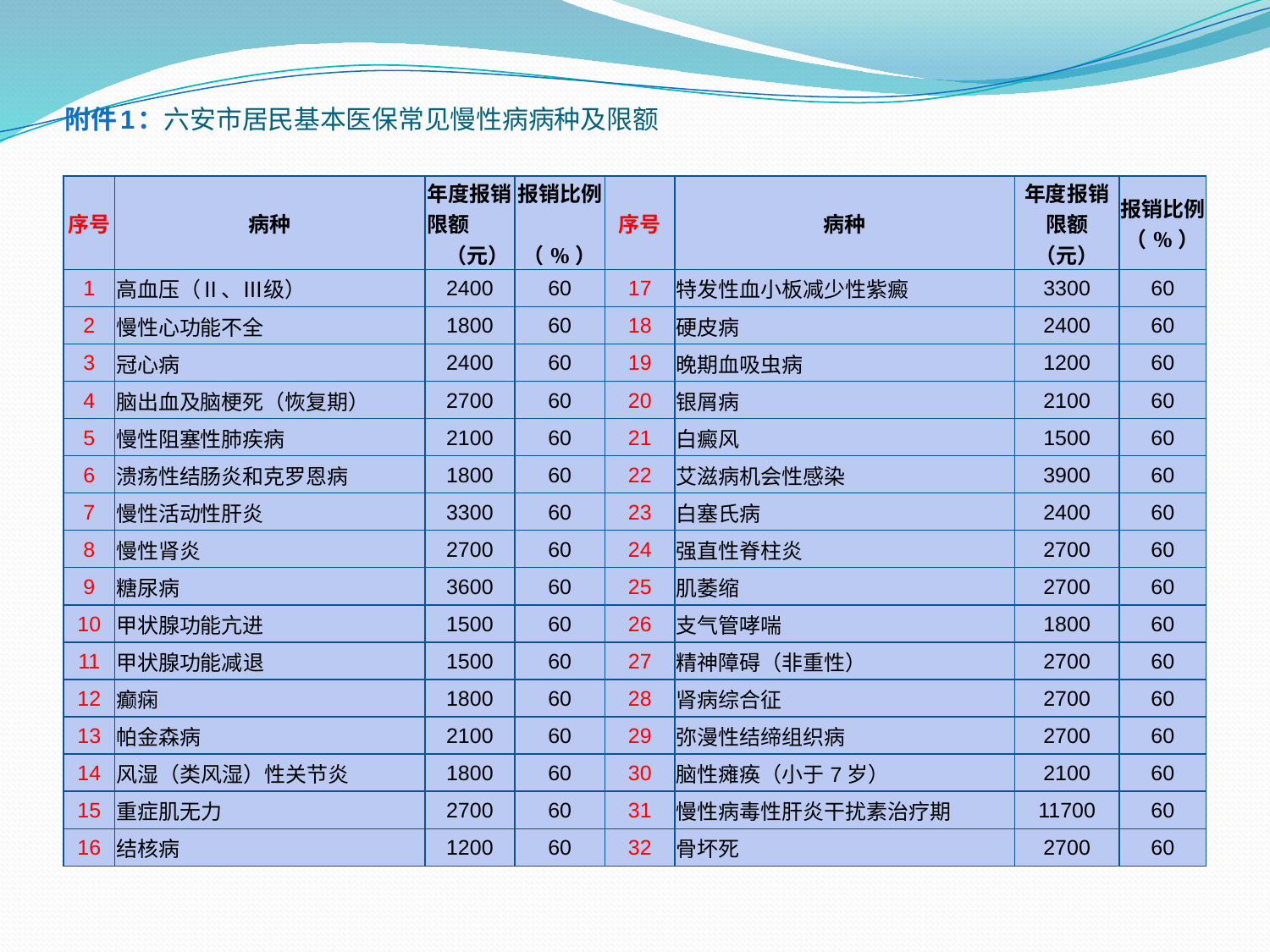

# 附件1：六安市居民基本医保常见慢性病病种及限额
| 序号 | 病种 | 年度报销 限额 （元） | 报销比例 （%） | 序号 | 病种 | 年度报销 限额 （元） | 报销比例（%） |
| --- | --- | --- | --- | --- | --- | --- | --- |
| 1 | 高血压（Ⅱ、Ⅲ级） | 2400 | 60 | 17 | 特发性血小板减少性紫癜 | 3300 | 60 |
| 2 | 慢性心功能不全 | 1800 | 60 | 18 | 硬皮病 | 2400 | 60 |
| 3 | 冠心病 | 2400 | 60 | 19 | 晚期血吸虫病 | 1200 | 60 |
| 4 | 脑出血及脑梗死（恢复期） | 2700 | 60 | 20 | 银屑病 | 2100 | 60 |
| 5 | 慢性阻塞性肺疾病 | 2100 | 60 | 21 | 白癜风 | 1500 | 60 |
| 6 | 溃疡性结肠炎和克罗恩病 | 1800 | 60 | 22 | 艾滋病机会性感染 | 3900 | 60 |
| 7 | 慢性活动性肝炎 | 3300 | 60 | 23 | 白塞氏病 | 2400 | 60 |
| 8 | 慢性肾炎 | 2700 | 60 | 24 | 强直性脊柱炎 | 2700 | 60 |
| 9 | 糖尿病 | 3600 | 60 | 25 | 肌萎缩 | 2700 | 60 |
| 10 | 甲状腺功能亢进 | 1500 | 60 | 26 | 支气管哮喘 | 1800 | 60 |
| 11 | 甲状腺功能减退 | 1500 | 60 | 27 | 精神障碍（非重性） | 2700 | 60 |
| 12 | 癫痫 | 1800 | 60 | 28 | 肾病综合征 | 2700 | 60 |
| 13 | 帕金森病 | 2100 | 60 | 29 | 弥漫性结缔组织病 | 2700 | 60 |
| 14 | 风湿（类风湿）性关节炎 | 1800 | 60 | 30 | 脑性瘫痪（小于7岁） | 2100 | 60 |
| 15 | 重症肌无力 | 2700 | 60 | 31 | 慢性病毒性肝炎干扰素治疗期 | 11700 | 60 |
| 16 | 结核病 | 1200 | 60 | 32 | 骨坏死 | 2700 | 60 |